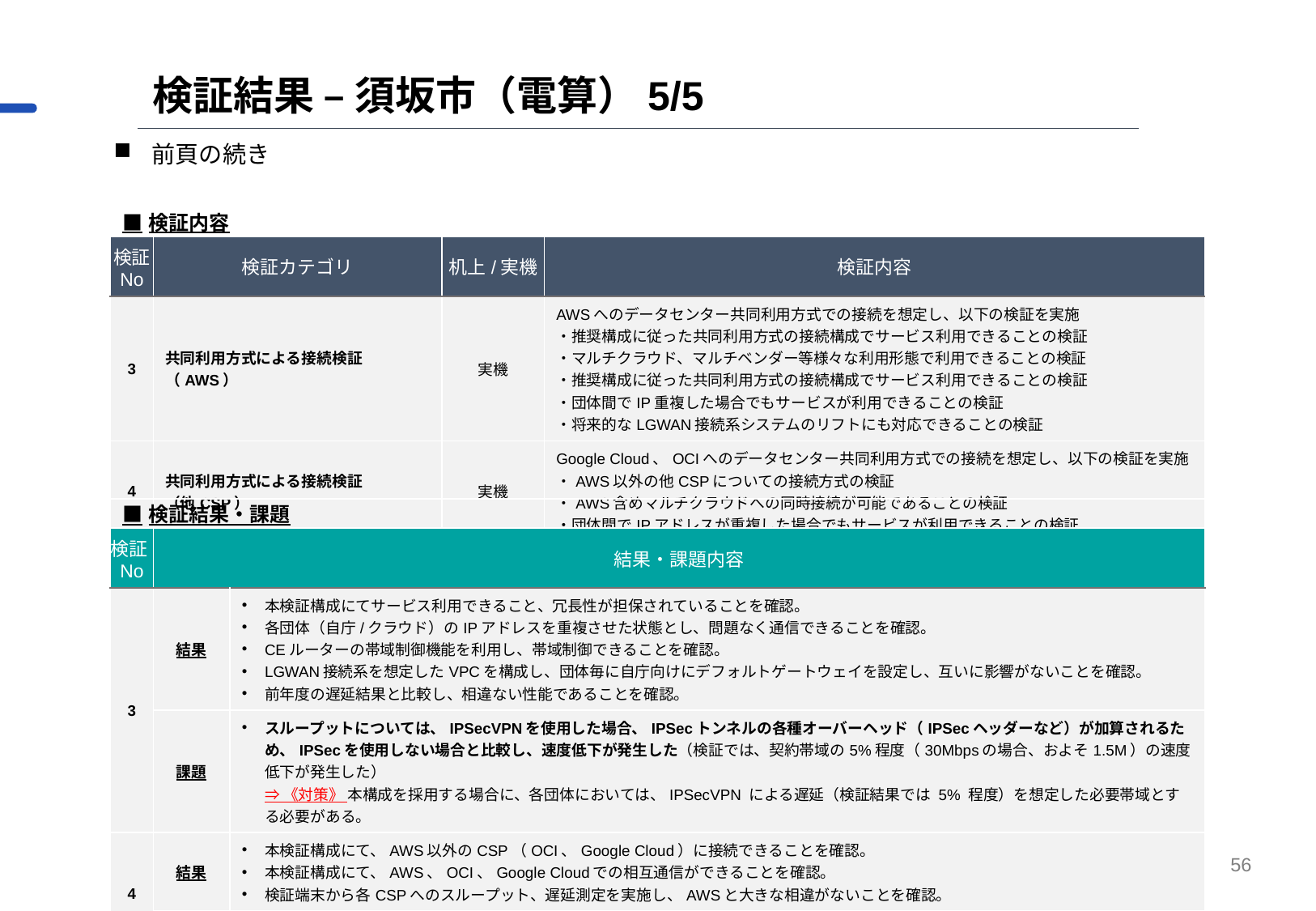

検証結果 – 須坂市（電算）5/5
前頁の続き
| ■検証内容 | ■検証内容 |  |  |
| --- | --- | --- | --- |
| 検証 No | 検証カテゴリ | 机上/実機 | 検証内容 |
| 3 | 共同利用方式による接続検証（AWS） | 実機 | AWSへのデータセンター共同利用方式での接続を想定し、以下の検証を実施 ・推奨構成に従った共同利用方式の接続構成でサービス利用できることの検証 ・マルチクラウド、マルチベンダー等様々な利用形態で利用できることの検証 ・推奨構成に従った共同利用方式の接続構成でサービス利用できることの検証 ・団体間でIP重複した場合でもサービスが利用できることの検証 ・将来的なLGWAN接続系システムのリフトにも対応できることの検証 |
| 4 | 共同利用方式による接続検証 （他CSP） | 実機 | Google Cloud、OCIへのデータセンター共同利用方式での接続を想定し、以下の検証を実施 ・AWS以外の他CSPについての接続方式の検証 ・AWS含めマルチクラウドへの同時接続が可能であることの検証 ・団体間でIPアドレスが重複した場合でもサービスが利用できることの検証 |
| ■検証結果・課題 |  |  |
| --- | --- | --- |
| 検証No | 結果・課題内容 | 結果・課題内容 |
| 3 | 結果 | 本検証構成にてサービス利用できること、冗長性が担保されていることを確認。 各団体（自庁/クラウド）のIPアドレスを重複させた状態とし、問題なく通信できることを確認。 CEルーターの帯域制御機能を利用し、帯域制御できることを確認。 LGWAN接続系を想定したVPCを構成し、団体毎に自庁向けにデフォルトゲートウェイを設定し、互いに影響がないことを確認。 前年度の遅延結果と比較し、相違ない性能であることを確認。 |
|  | 課題 | スループットについては、IPSecVPNを使用した場合、IPSecトンネルの各種オーバーヘッド（IPSecヘッダーなど）が加算されるため、IPSecを使用しない場合と比較し、速度低下が発生した（検証では、契約帯域の5%程度（30Mbpsの場合、およそ1.5M）の速度低下が発生した） ⇒ 《対策》 本構成を採用する場合に、各団体においては、IPSecVPN による遅延（検証結果では 5% 程度）を想定した必要帯域とする必要がある。 |
| 4 | 結果 | 本検証構成にて、AWS以外のCSP（OCI、Google Cloud）に接続できることを確認。 本検証構成にて、AWS、OCI、Google Cloudでの相互通信ができることを確認。 検証端末から各CSPへのスループット、遅延測定を実施し、AWSと大きな相違がないことを確認。 |
|  | 課題 | なし |
56